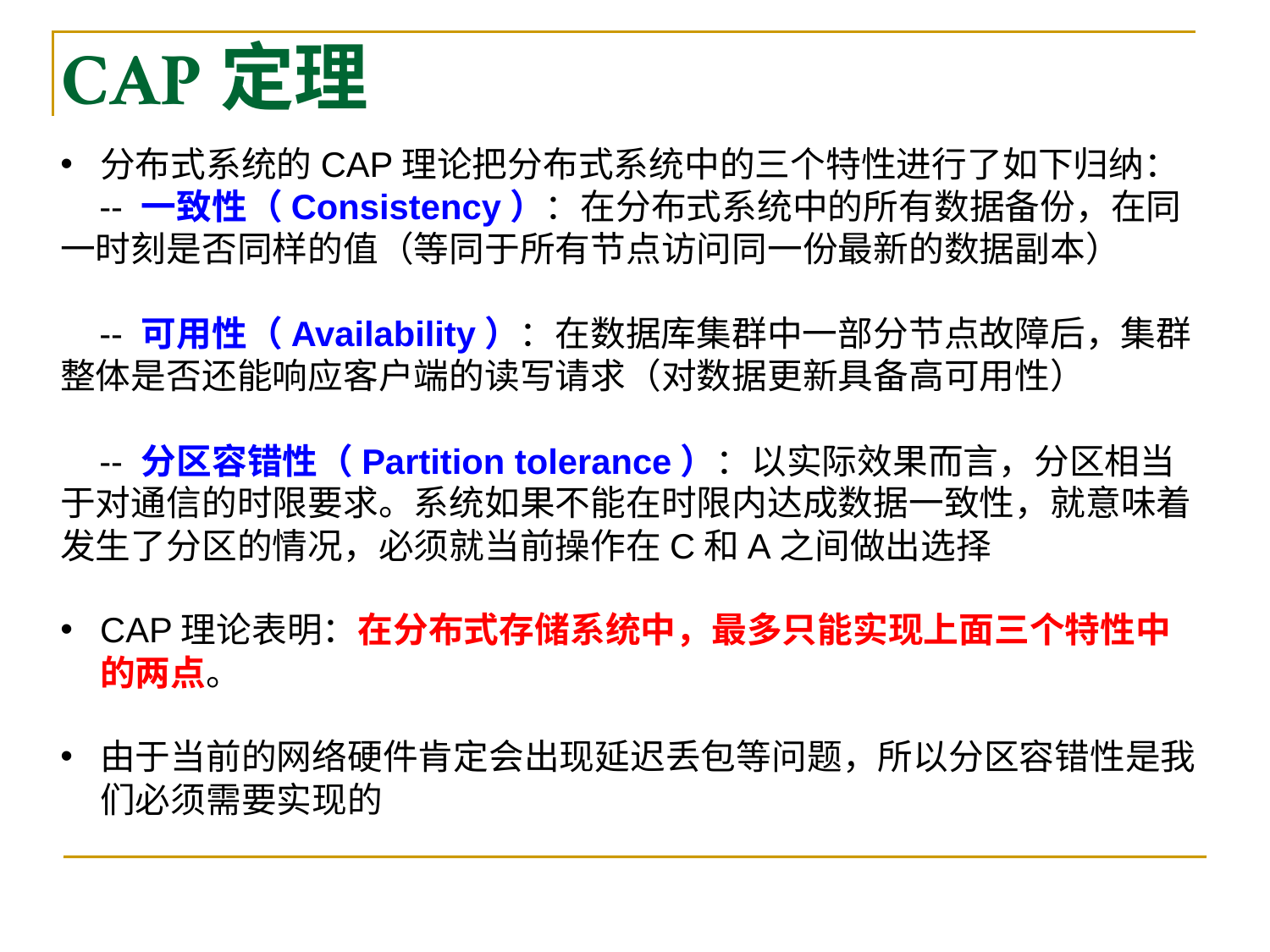

CAP定理
分布式系统的CAP理论把分布式系统中的三个特性进行了如下归纳：
    -- 一致性（Consistency）：在分布式系统中的所有数据备份，在同一时刻是否同样的值（等同于所有节点访问同一份最新的数据副本）

    -- 可用性（Availability）：在数据库集群中一部分节点故障后，集群整体是否还能响应客户端的读写请求（对数据更新具备高可用性）

    -- 分区容错性（Partition tolerance）：以实际效果而言，分区相当于对通信的时限要求。系统如果不能在时限内达成数据一致性，就意味着发生了分区的情况，必须就当前操作在C和A之间做出选择

CAP理论表明：在分布式存储系统中，最多只能实现上面三个特性中的两点。

由于当前的网络硬件肯定会出现延迟丢包等问题，所以分区容错性是我们必须需要实现的